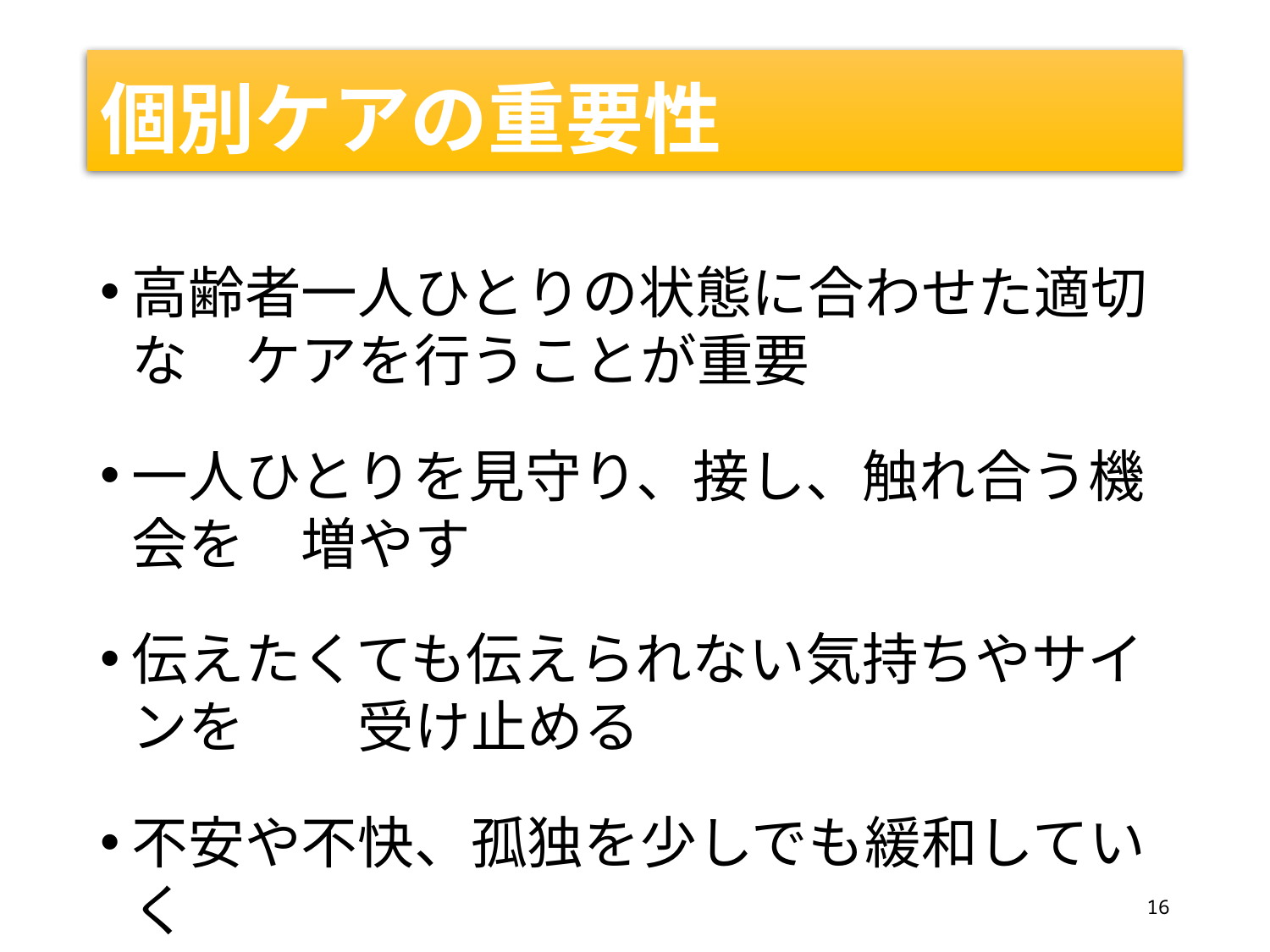

# 個別ケアの重要性
高齢者一人ひとりの状態に合わせた適切な　ケアを行うことが重要

一人ひとりを見守り、接し、触れ合う機会を　増やす

伝えたくても伝えられない気持ちやサインを　　受け止める

不安や不快、孤独を少しでも緩和していく
16